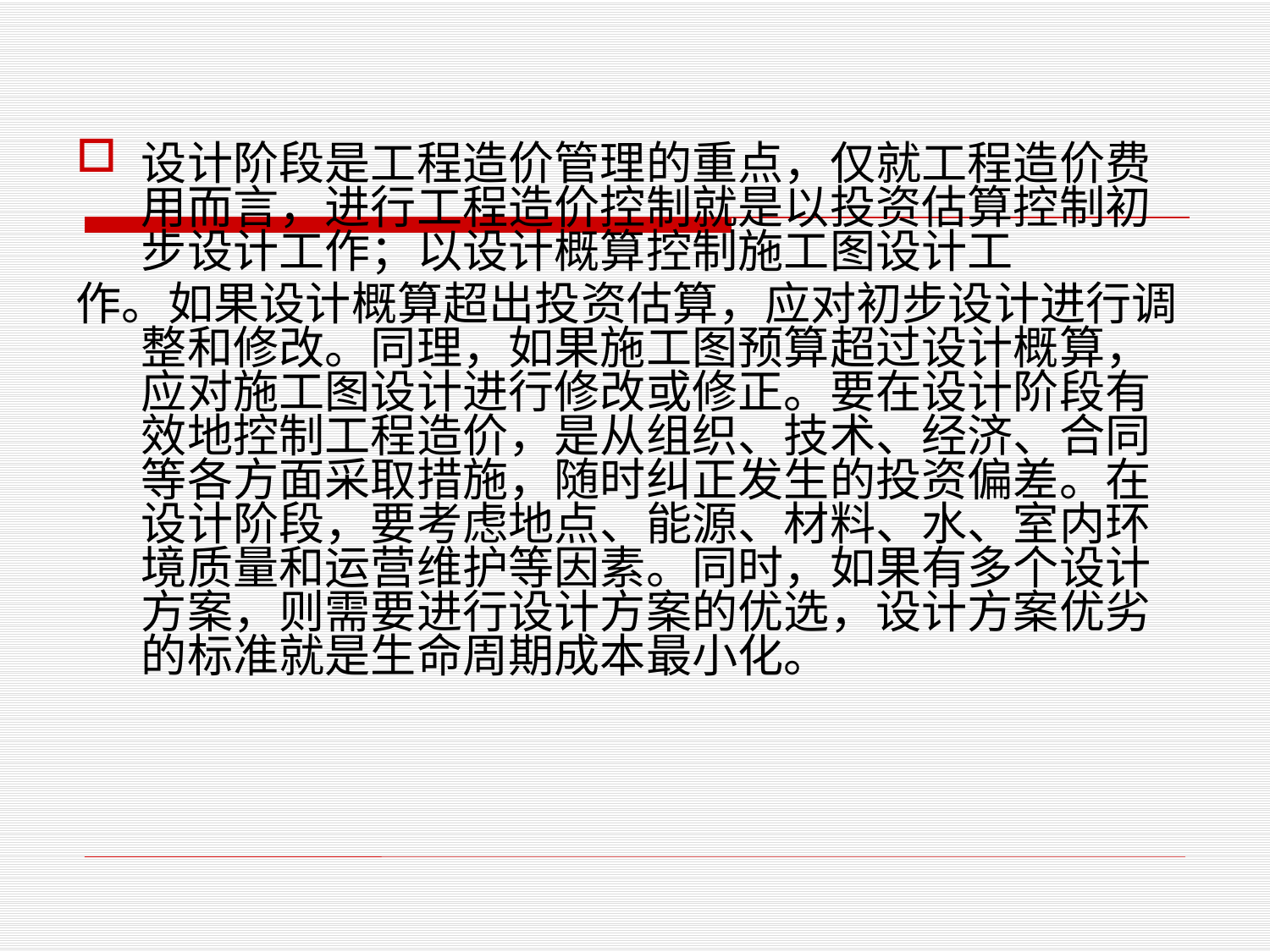

设计阶段是工程造价管理的重点，仅就工程造价费用而言，进行工程造价控制就是以投资估算控制初步设计工作；以设计概算控制施工图设计工
作。如果设计概算超出投资估算，应对初步设计进行调整和修改。同理，如果施工图预算超过设计概算，应对施工图设计进行修改或修正。要在设计阶段有效地控制工程造价，是从组织、技术、经济、合同等各方面采取措施，随时纠正发生的投资偏差。在设计阶段，要考虑地点、能源、材料、水、室内环境质量和运营维护等因素。同时，如果有多个设计方案，则需要进行设计方案的优选，设计方案优劣的标准就是生命周期成本最小化。